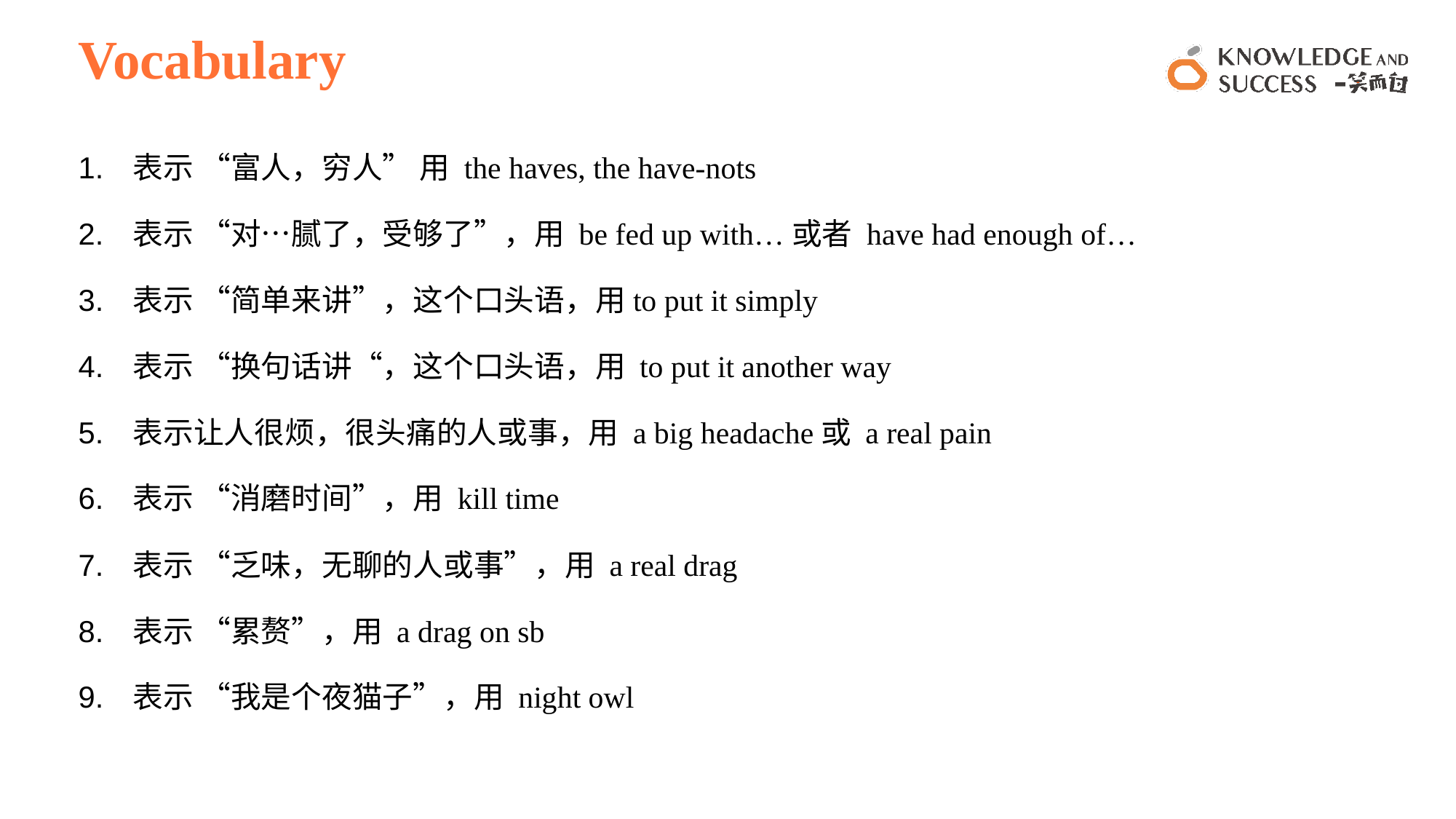

# Vocabulary
表示 “富人，穷人” 用 the haves, the have-nots
表示 “对…腻了，受够了”，用 be fed up with…或者 have had enough of…
表示 “简单来讲”，这个口头语，用to put it simply
表示 “换句话讲“，这个口头语，用 to put it another way
表示让人很烦，很头痛的人或事，用 a big headache或 a real pain
表示 “消磨时间”，用 kill time
表示 “乏味，无聊的人或事”，用 a real drag
表示 “累赘”，用 a drag on sb
表示 “我是个夜猫子”，用 night owl